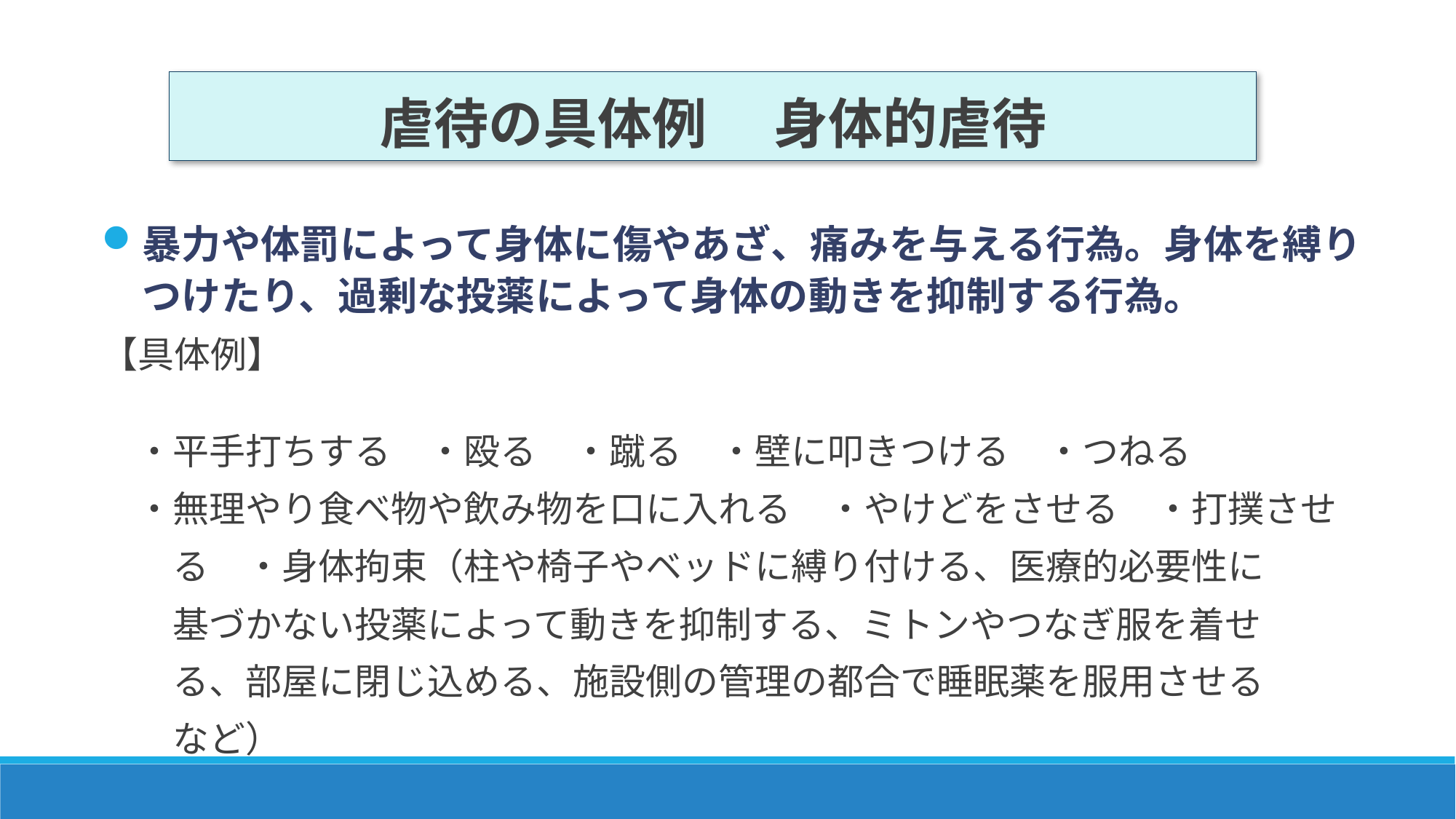

虐待の具体例 　身体的虐待

暴力や体罰によって身体に傷やあざ、痛みを与える行為。身体を縛りつけたり、過剰な投薬によって身体の動きを抑制する行為。
【具体例】
・平手打ちする　・殴る　・蹴る　・壁に叩きつける　・つねる
・無理やり食べ物や飲み物を口に入れる　・やけどをさせる　・打撲させ
　る　・身体拘束（柱や椅子やベッドに縛り付ける、医療的必要性に
　基づかない投薬によって動きを抑制する、ミトンやつなぎ服を着せ
　る、部屋に閉じ込める、施設側の管理の都合で睡眠薬を服用させる
　など）